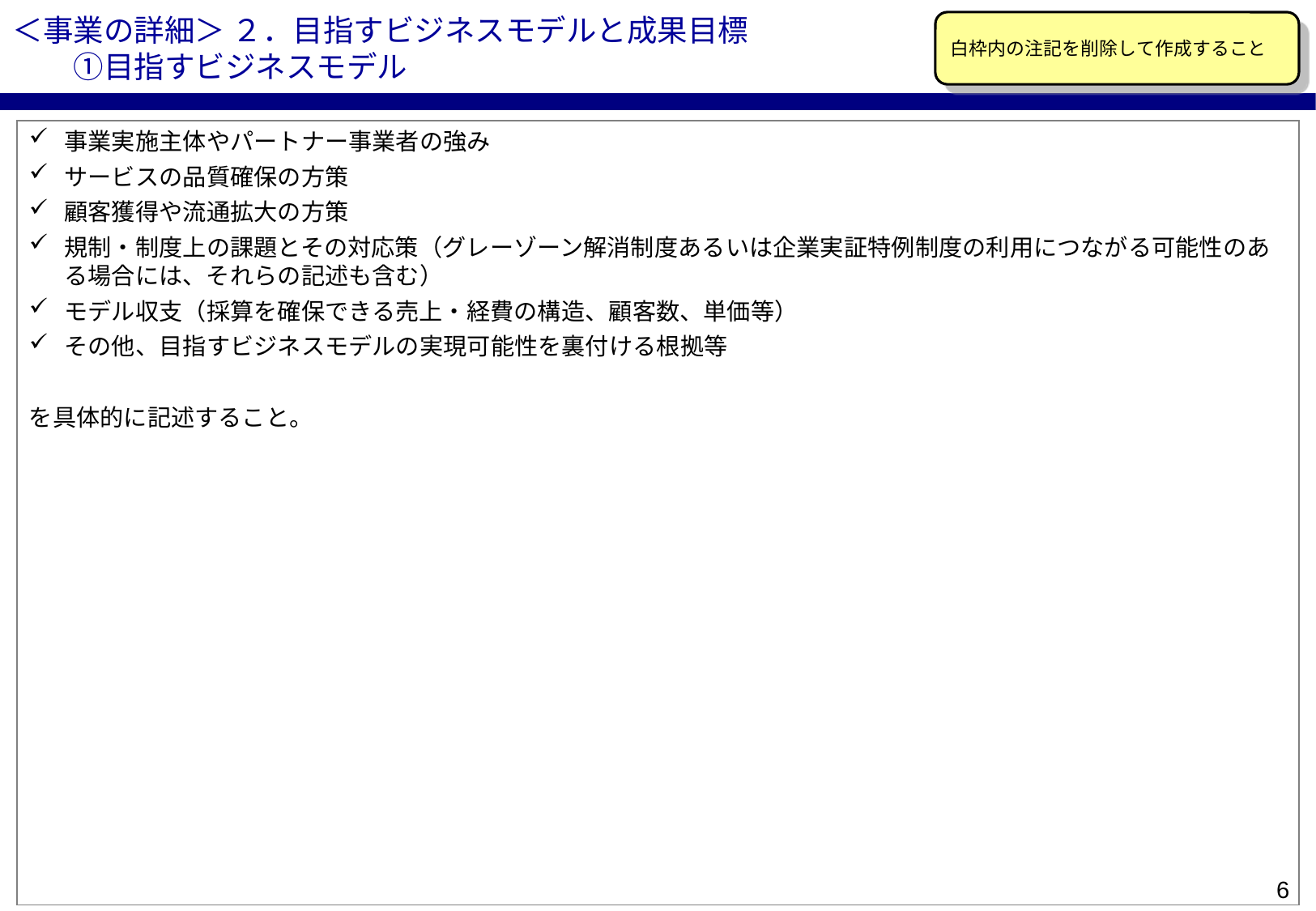

＜事業の詳細＞ ２．目指すビジネスモデルと成果目標
　　①目指すビジネスモデル
白枠内の注記を削除して作成すること
事業実施主体やパートナー事業者の強み
サービスの品質確保の方策
顧客獲得や流通拡大の方策
規制・制度上の課題とその対応策（グレーゾーン解消制度あるいは企業実証特例制度の利用につながる可能性のある場合には、それらの記述も含む）
モデル収支（採算を確保できる売上・経費の構造、顧客数、単価等）
その他、目指すビジネスモデルの実現可能性を裏付ける根拠等

を具体的に記述すること。